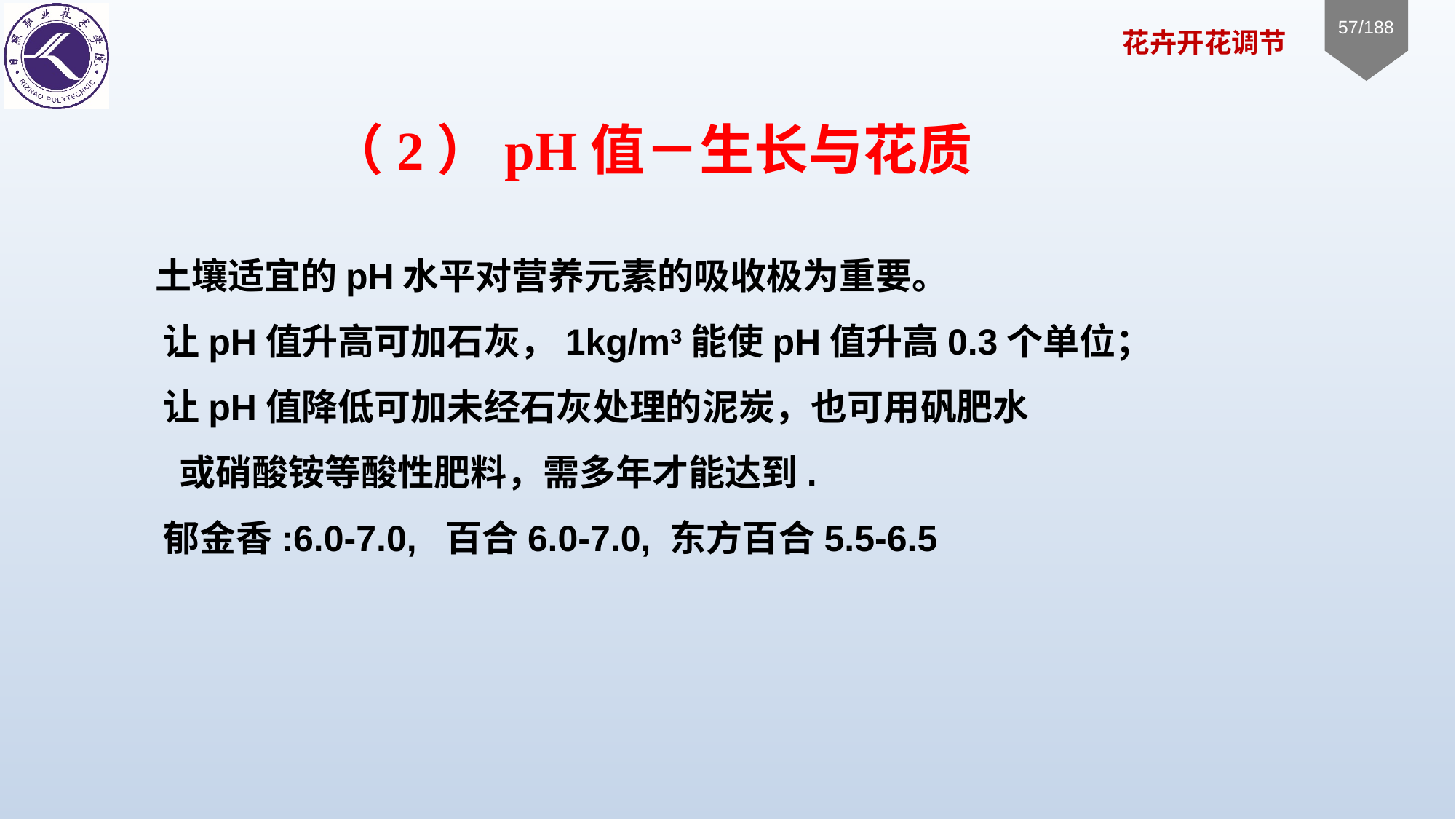

# （2）pH值－生长与花质
 土壤适宜的pH水平对营养元素的吸收极为重要。
  让pH值升高可加石灰，1kg/m3能使pH值升高0.3个单位；
  让pH值降低可加未经石灰处理的泥炭，也可用矾肥水
    或硝酸铵等酸性肥料，需多年才能达到.
  郁金香:6.0-7.0,  百合6.0-7.0, 东方百合5.5-6.5